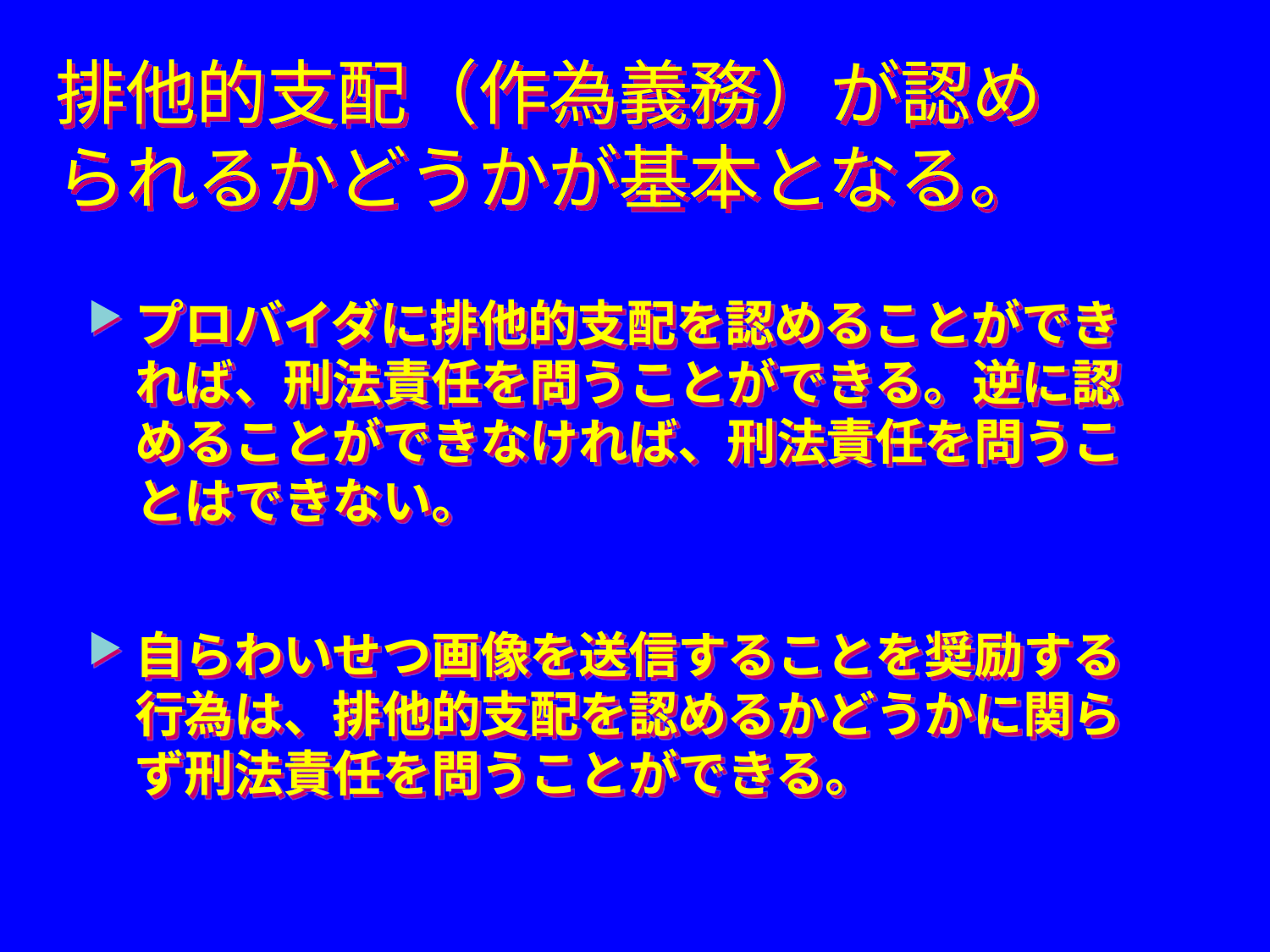

# 排他的支配（作為義務）が認められるかどうかが基本となる。
プロバイダに排他的支配を認めることができれば、刑法責任を問うことができる。逆に認めることができなければ、刑法責任を問うことはできない。

自らわいせつ画像を送信することを奨励する行為は、排他的支配を認めるかどうかに関らず刑法責任を問うことができる。